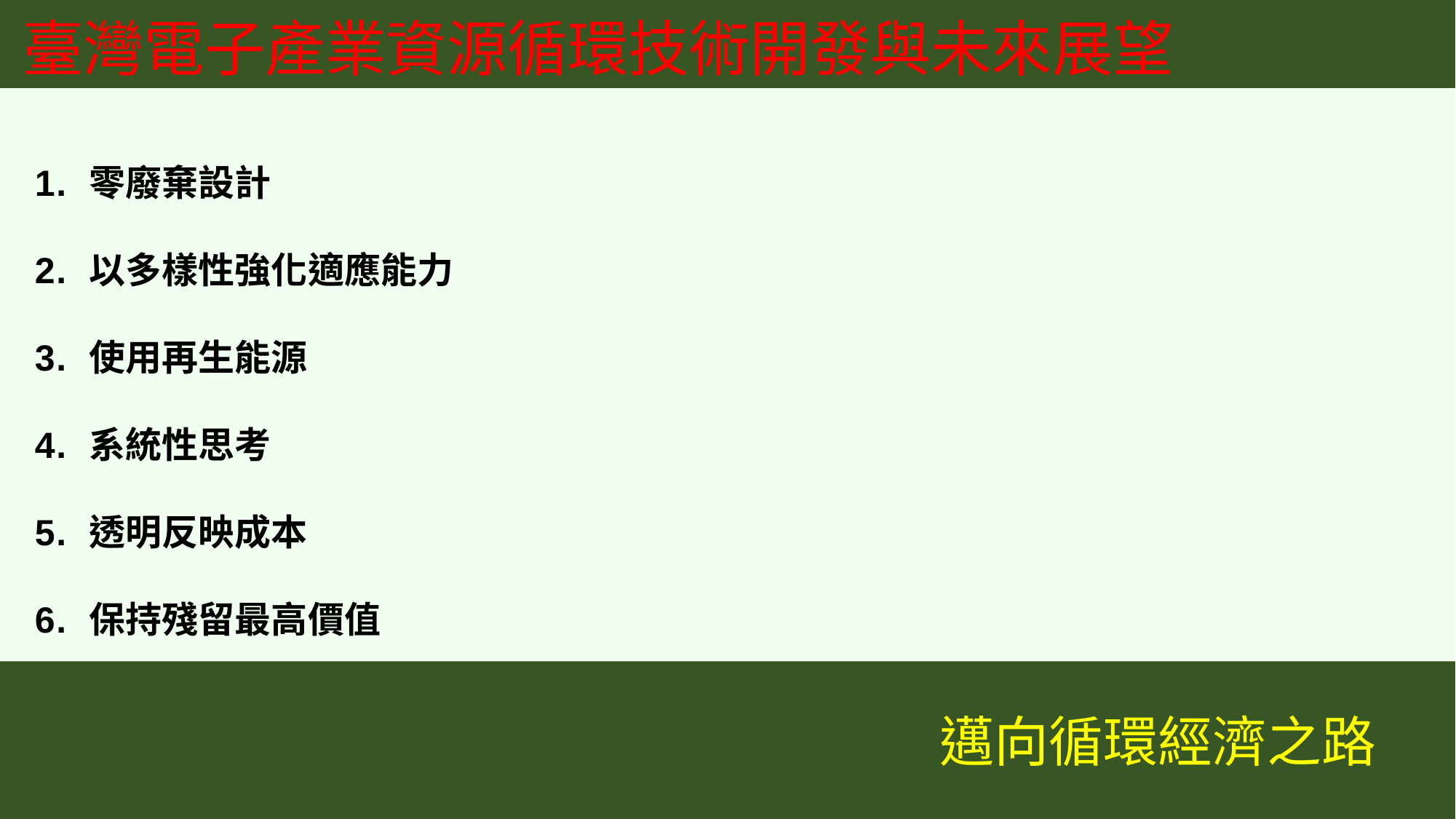

臺灣電子產業資源循環技術開發與未來展望
零廢棄設計
以多樣性強化適應能力
使用再生能源
系統性思考
透明反映成本
保持殘留最高價值
邁向循環經濟之路